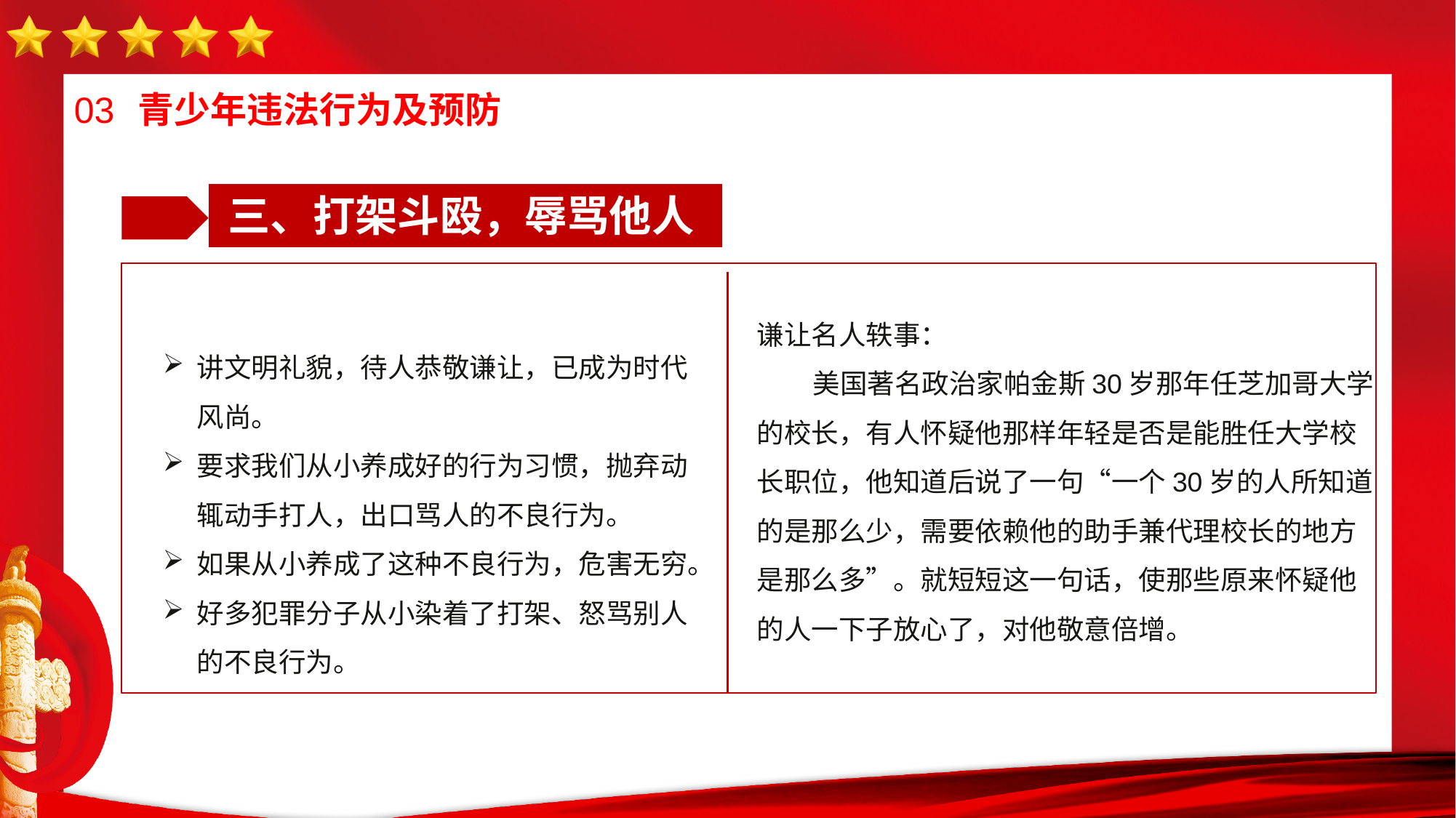

三、打架斗殴，辱骂他人

谦让名人轶事：
        美国著名政治家帕金斯30岁那年任芝加哥大学的校长，有人怀疑他那样年轻是否是能胜任大学校长职位，他知道后说了一句“一个30岁的人所知道的是那么少，需要依赖他的助手兼代理校长的地方是那么多”。就短短这一句话，使那些原来怀疑他的人一下子放心了，对他敬意倍增。
讲文明礼貌，待人恭敬谦让，已成为时代风尚。
要求我们从小养成好的行为习惯，抛弃动辄动手打人，出口骂人的不良行为。
如果从小养成了这种不良行为，危害无穷。
好多犯罪分子从小染着了打架、怒骂别人的不良行为。